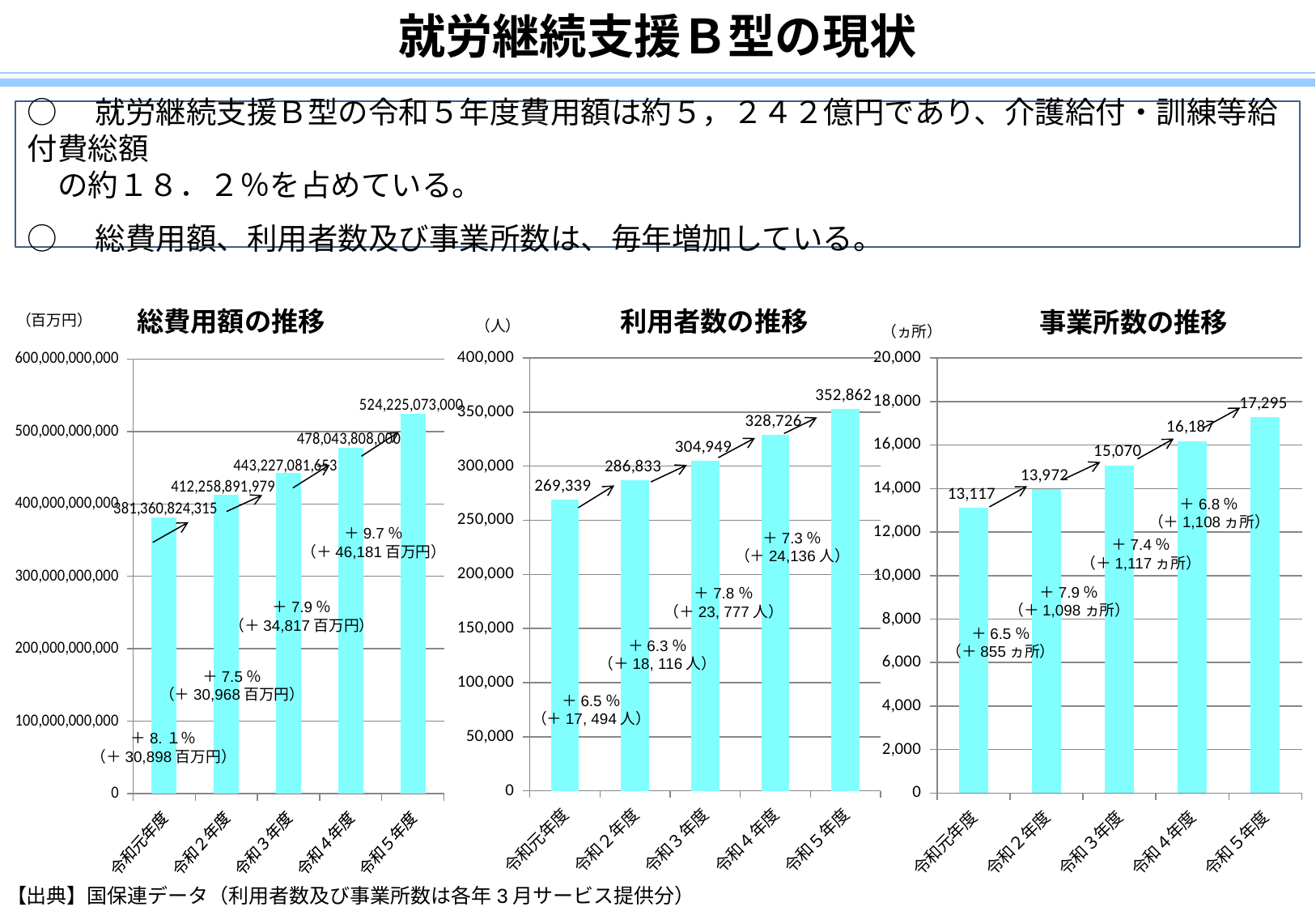

就労継続支援Ｂ型の現状
R6.10.2更新
○　就労継続支援Ｂ型の令和５年度費用額は約５，２４２億円であり、介護給付・訓練等給付費総額
　の約１８．２％を占めている。

○　総費用額、利用者数及び事業所数は、毎年増加している。
国保連データの「03_受給者状況推移(R3.3)_s_s.xlsx」（「サービス利用状況⑬（R3.4～R4.3）」シート）より
※上記の各年度各月をまとめたファイルが「 ★基礎データ（国保連データ反映）★ .xlsx 」

※上記を基に各推移の図を作成したのが「利用者、事業所数等集計表.xlsx」です。なので、このエクセルで作業した図をこちらのポンチ絵に貼り付けるイメージです。
総費用額の推移
利用者数の推移
事業所数の推移
（百万円）
（人）
（ヵ所）

### Chart

| Category |  |
|---|---|
| 令和元年度 | 381360824315.0 |
| 令和２年度 | 412258891979.0 |
| 令和３年度 | 443227081653.0 |
| 令和４年度 | 478043808000.0 |
| 令和５年度 | 524225073000.0 |

### Chart

| Category |  |
|---|---|
| 令和元年度 | 269339.0 |
| 令和２年度 | 286833.0 |
| 令和３年度 | 304949.0 |
| 令和４年度 | 328726.0 |
| 令和５年度 | 352862.0 |

### Chart

| Category |  |
|---|---|
| 令和元年度 | 13117.0 |
| 令和２年度 | 13972.0 |
| 令和３年度 | 15070.0 |
| 令和４年度 | 16187.0 |
| 令和５年度 | 17295.0 |
＋6.8％
（＋1,108ヵ所）
＋9.7％
（＋46,181百万円）
＋7.3％
（＋24,136人）
＋7.4％
（＋1,117ヵ所）
＋7.9％
（＋1,098ヵ所）
＋7.8％
（＋23, 777人）
＋7.9％
（＋34,817百万円）
＋6.5％
（＋855ヵ所）
＋6.3％
（＋18, 116人）
＋7.5％
（＋30,968百万円）
＋6.5％
（＋17, 494人）
＋8.１％
（＋30,898百万円）
【出典】国保連データ（利用者数及び事業所数は各年3月サービス提供分）